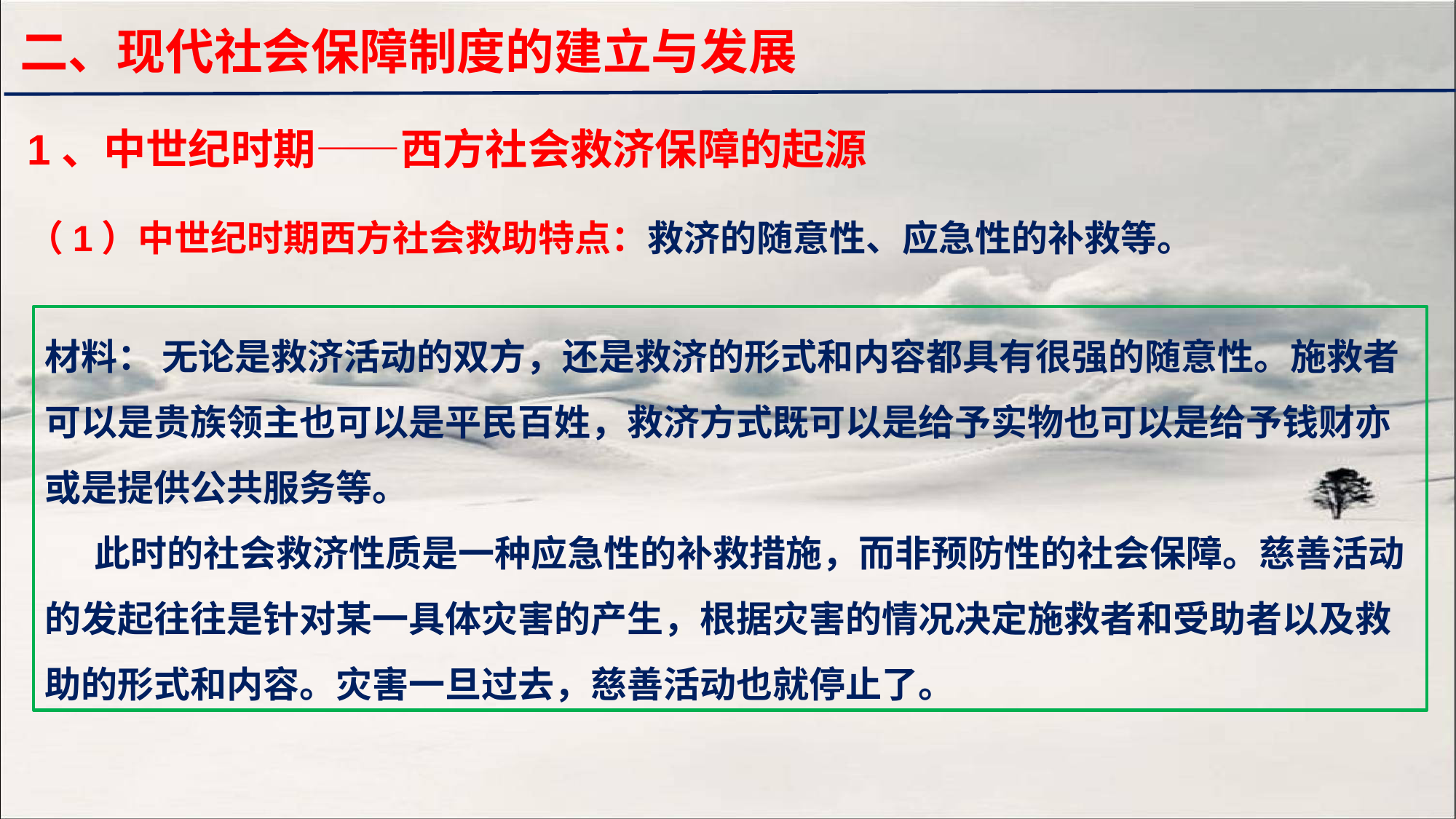

二、现代社会保障制度的建立与发展
1、中世纪时期——西方社会救济保障的起源
（1）中世纪时期西方社会救助特点：救济的随意性、应急性的补救等。
材料： 无论是救济活动的双方，还是救济的形式和内容都具有很强的随意性。施救者可以是贵族领主也可以是平民百姓，救济方式既可以是给予实物也可以是给予钱财亦或是提供公共服务等。
     此时的社会救济性质是一种应急性的补救措施，而非预防性的社会保障。慈善活动的发起往往是针对某一具体灾害的产生，根据灾害的情况决定施救者和受助者以及救助的形式和内容。灾害一旦过去，慈善活动也就停止了。